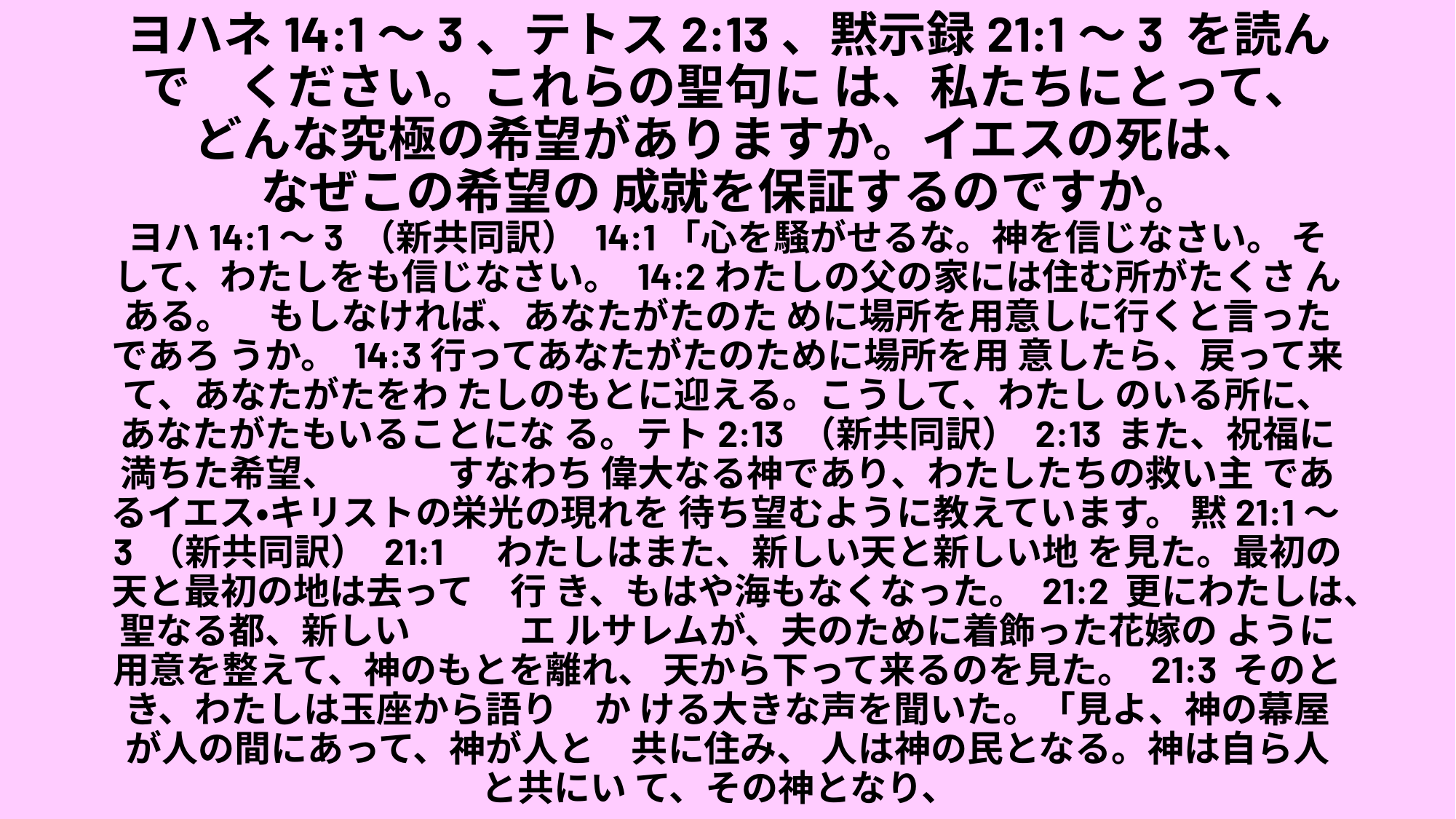

# ヨハネ14:1～3、テトス2:13、黙示録21:1～3 を読んで　ください。これらの聖句に は、私たちにとって、 どんな究極の希望がありますか。イエスの死は、 なぜこの希望の 成就を保証するのですか。 ヨハ14:1～3 （新共同訳） 14:1「心を騒がせるな。神を信じなさい。 そして、わたしをも信じなさい。 14:2わたしの父の家には住む所がたくさ んある。　もしなければ、あなたがたのた めに場所を用意しに行くと言ったであろ うか。 14:3行ってあなたがたのために場所を用 意したら、戻って来て、あなたがたをわ たしのもとに迎える。こうして、わたし のいる所に、あなたがたもいることにな る。テト2:13 （新共同訳） 2:13 また、祝福に満ちた希望、　　　すなわち 偉大なる神であり、わたしたちの救い主 であるイエス・キリストの栄光の現れを 待ち望むように教えています。 黙21:1～3 （新共同訳） 21:1　 わたしはまた、新しい天と新しい地 を見た。最初の天と最初の地は去って　行 き、もはや海もなくなった。 21:2 更にわたしは、聖なる都、新しい　　　エ ルサレムが、夫のために着飾った花嫁の ように用意を整えて、神のもとを離れ、 天から下って来るのを見た。 21:3 そのとき、わたしは玉座から語り　か ける大きな声を聞いた。「見よ、神の幕屋 が人の間にあって、神が人と　共に住み、 人は神の民となる。神は自ら人と共にい て、その神となり、